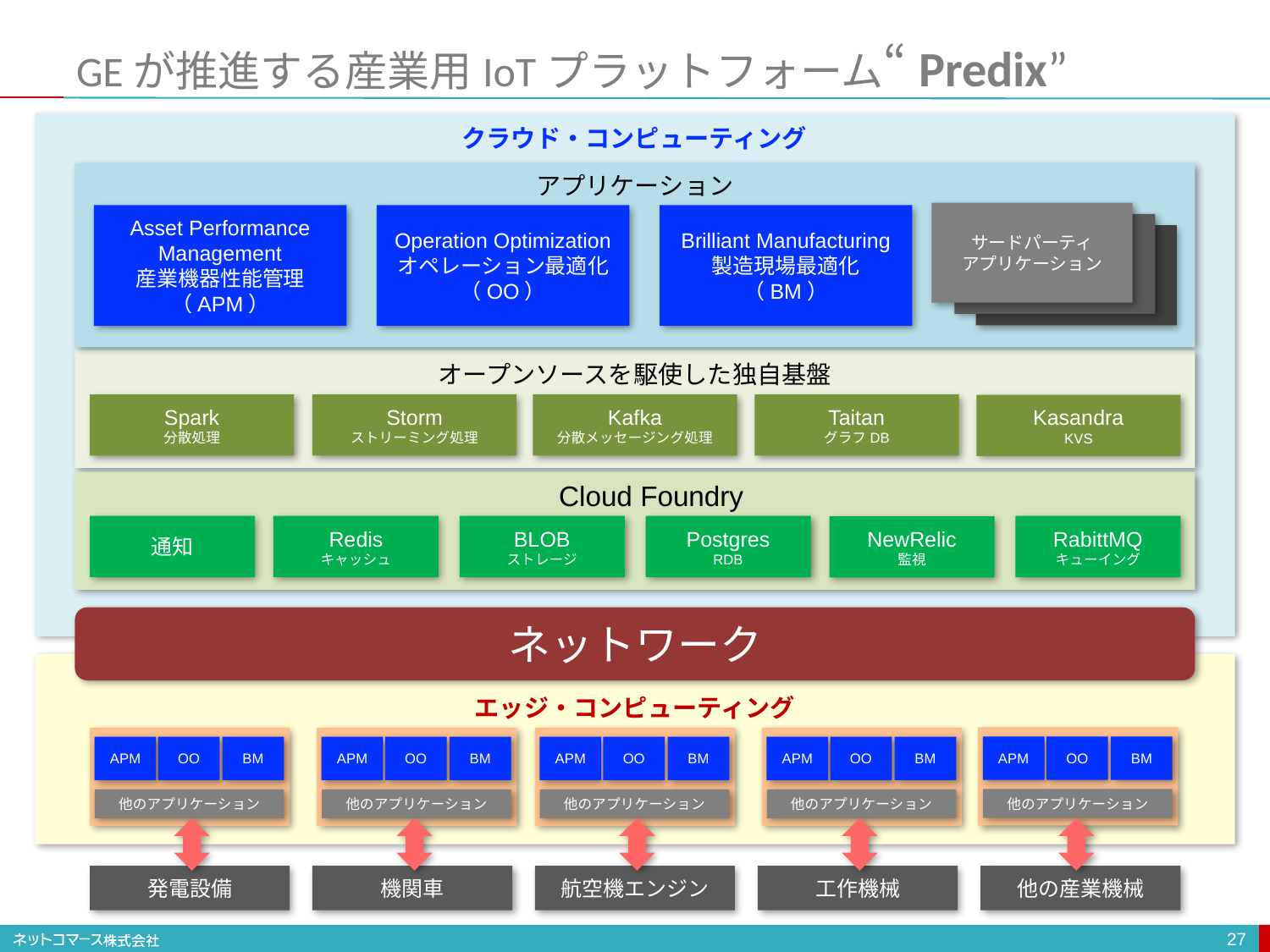

# GEが推進する産業用IoTプラットフォーム“Predix”

クラウド・コンピューティング

アプリケーション
サードパーティ
アプリケーション
Asset Performance Management
産業機器性能管理
（APM）
Operation Optimization
オペレーション最適化
（OO）
Brilliant Manufacturing
製造現場最適化
（BM）

オープンソースを駆使した独自基盤
Spark
分散処理
Storm
ストリーミング処理
Kafka
分散メッセージング処理
Taitan
グラフDB
Kasandra
KVS
Cloud Foundry

通知
Redis
キャッシュ
BLOB
ストレージ
Postgres
RDB
RabittMQ
キューイング
NewRelic
監視
ネットワーク

エッジ・コンピューティング

APM
OO
BM
APM
OO
BM
APM
OO
BM
APM
OO
BM
APM
OO
BM
他のアプリケーション
他のアプリケーション
他のアプリケーション
他のアプリケーション
他のアプリケーション

発電設備
機関車
航空機エンジン
工作機械
他の産業機械
27